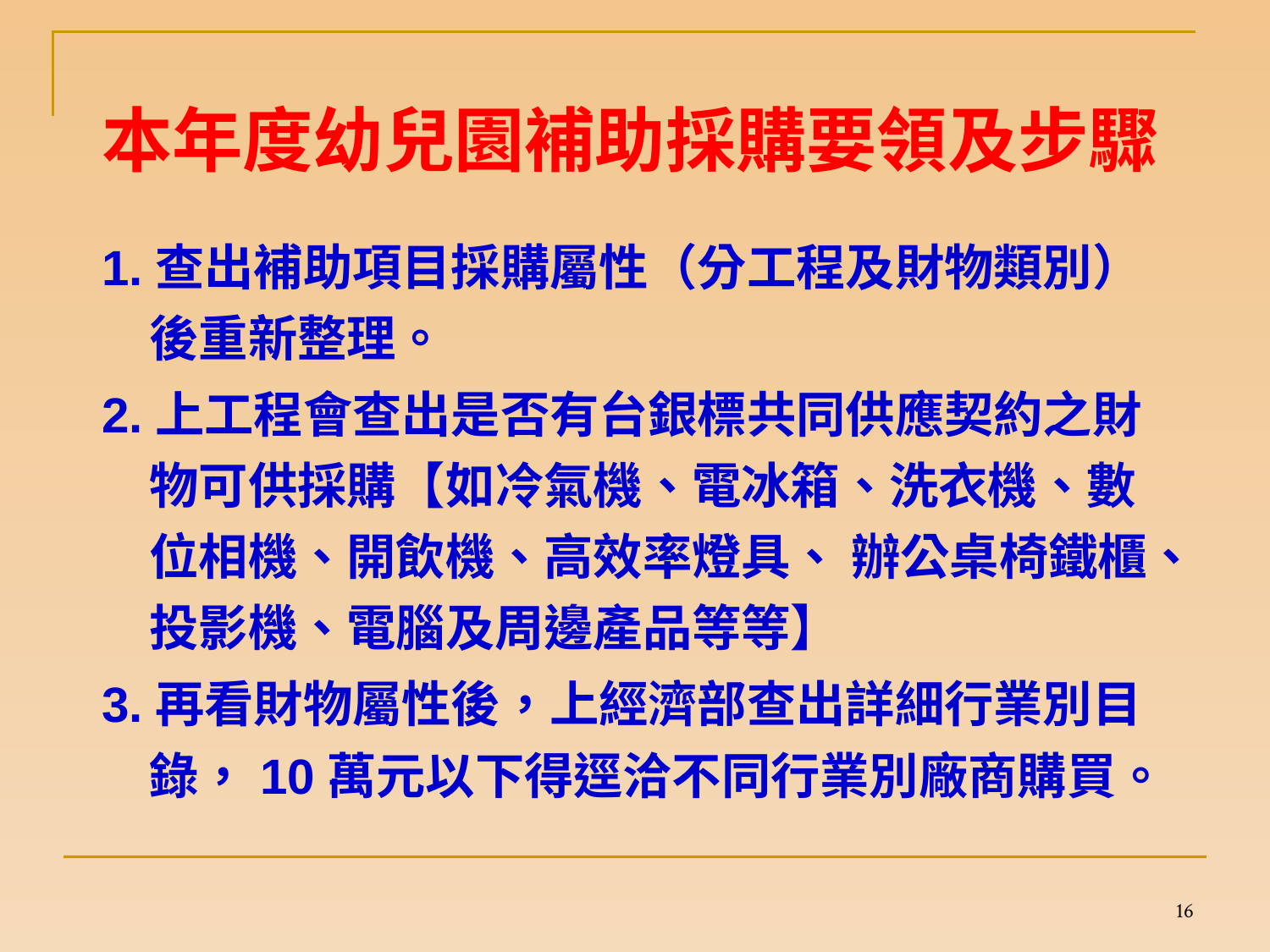

# 本年度幼兒園補助採購要領及步驟
1.查出補助項目採購屬性（分工程及財物類別）後重新整理。
2.上工程會查出是否有台銀標共同供應契約之財物可供採購【如冷氣機、電冰箱、洗衣機、數位相機、開飲機、高效率燈具、 辦公桌椅鐵櫃、投影機、電腦及周邊產品等等】
3.再看財物屬性後，上經濟部查出詳細行業別目錄，10萬元以下得逕洽不同行業別廠商購買。

16